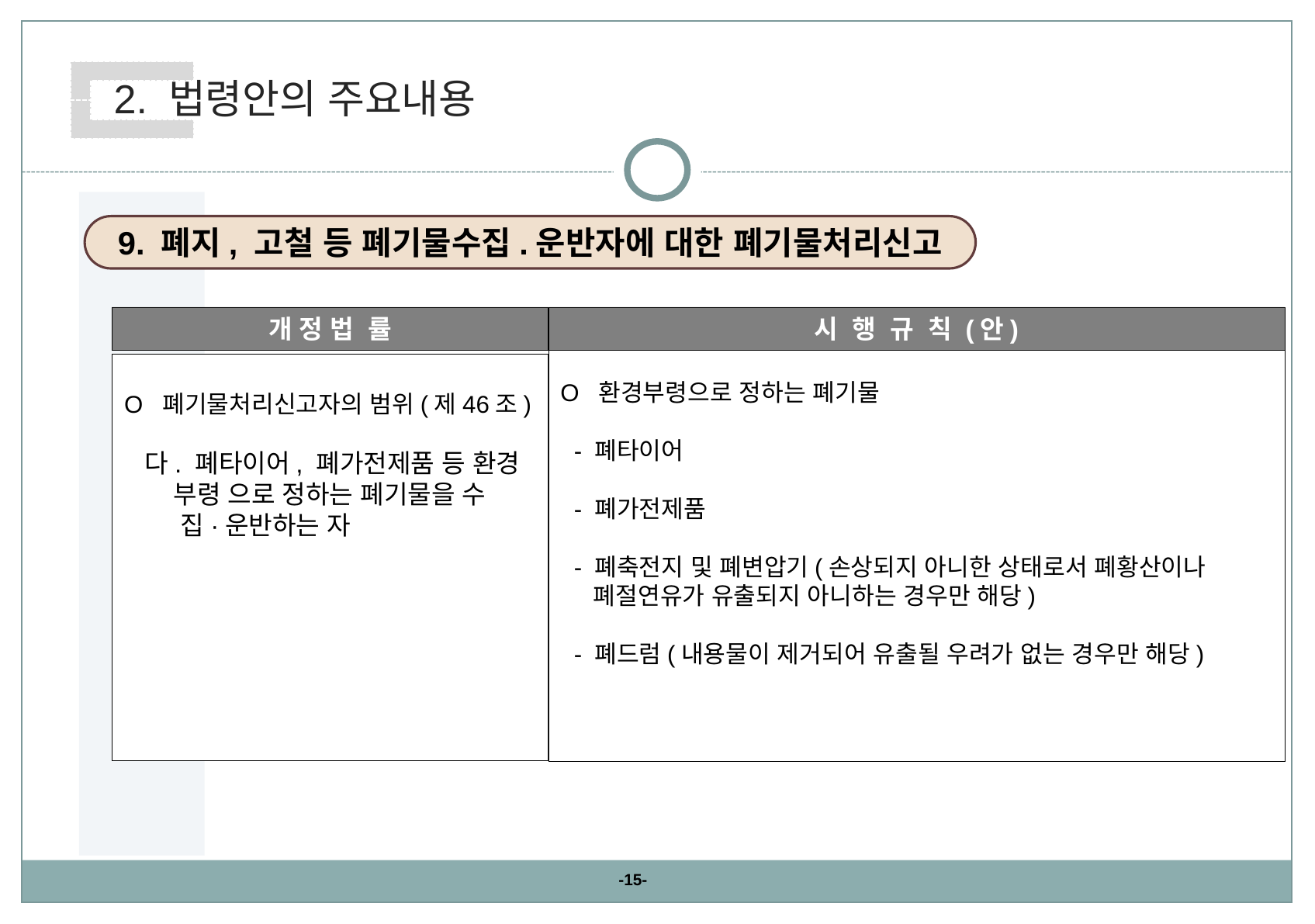

2. 법령안의 주요내용

9. 폐지, 고철 등 폐기물수집.운반자에 대한 폐기물처리신고
개 정 법  률
시  행  규  칙 (안)

O  환경부령으로 정하는 폐기물

  - 폐타이어

  - 폐가전제품

  - 폐축전지 및 폐변압기(손상되지 아니한 상태로서 폐황산이나
    폐절연유가 유출되지 아니하는 경우만 해당)

  - 폐드럼(내용물이 제거되어 유출될 우려가 없는 경우만 해당)

O  폐기물처리신고자의 범위(제46조)

  다. 폐타이어, 폐가전제품 등 환경
      부령 으로 정하는 폐기물을 수
       집·운반하는 자

-15-